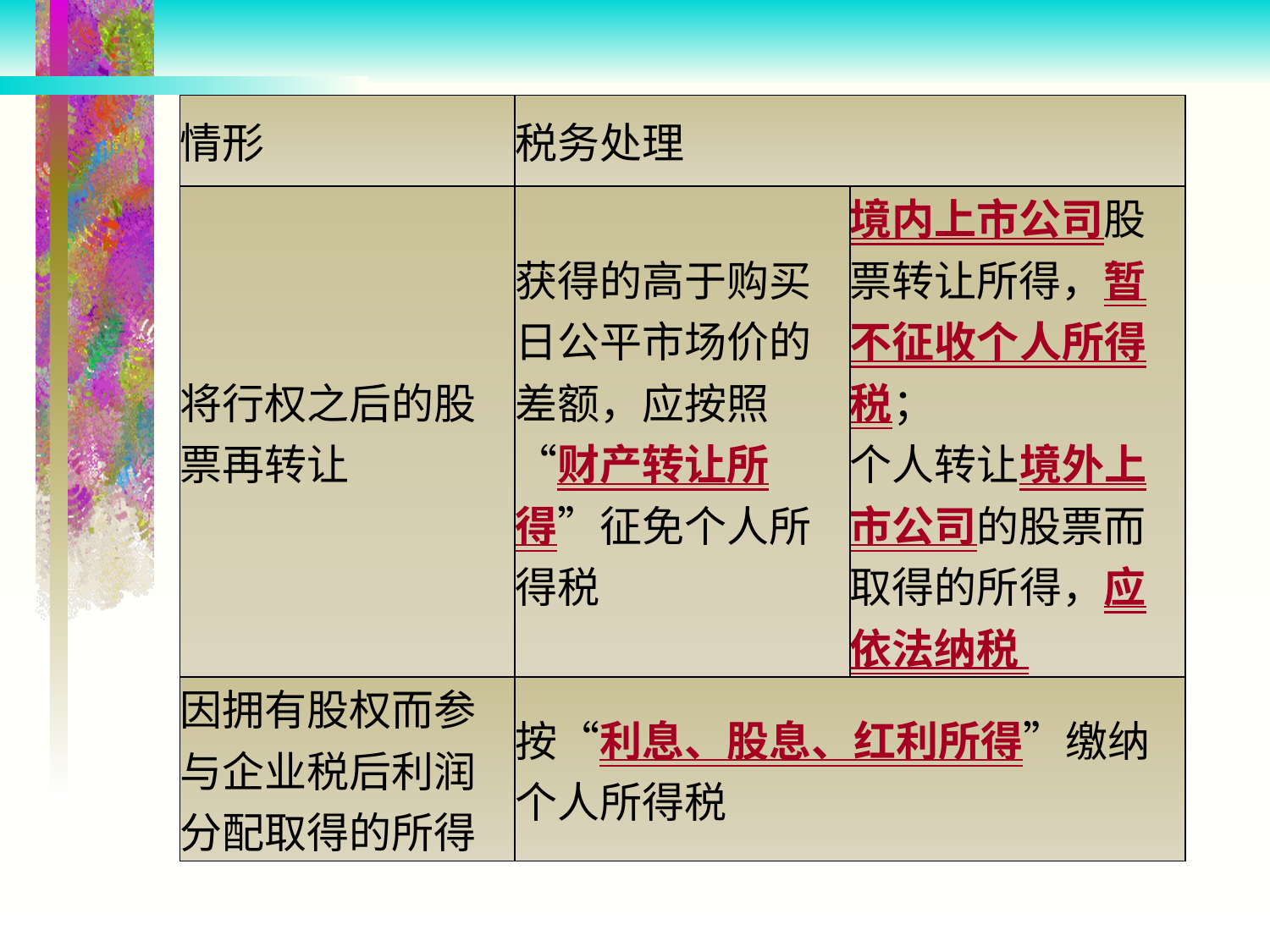

| 情形 | 税务处理 |  |
| --- | --- | --- |
| 将行权之后的股票再转让 | 获得的高于购买日公平市场价的差额，应按照“财产转让所得”征免个人所得税 | 境内上市公司股票转让所得，暂不征收个人所得税； 个人转让境外上市公司的股票而取得的所得，应依法纳税 |
| 因拥有股权而参与企业税后利润分配取得的所得 | 按“利息、股息、红利所得”缴纳个人所得税 |  |